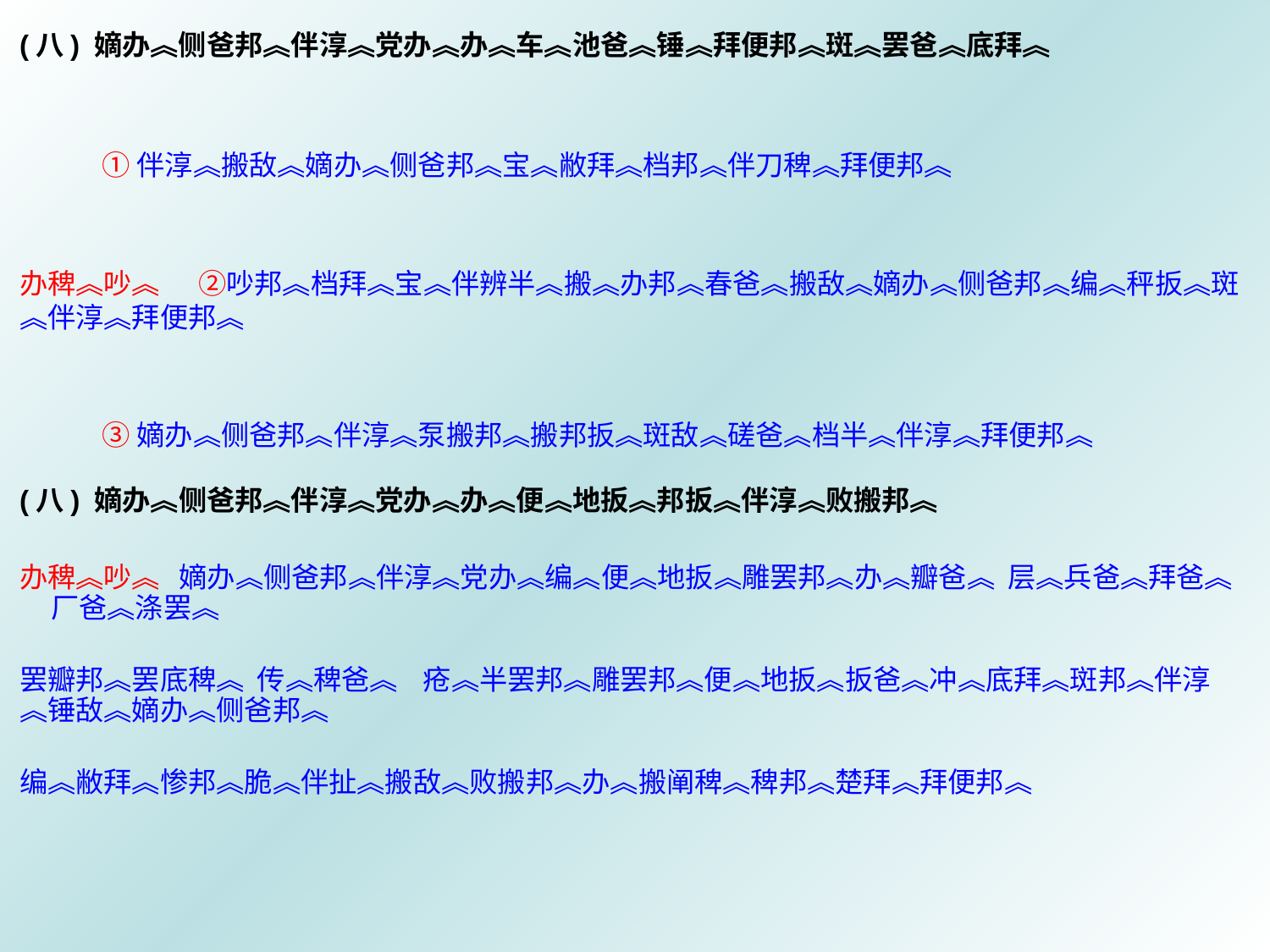

(八) 嫡办︽侧爸邦︽伴淳︽党办︽办︽车︽池爸︽锤︽拜便邦︽斑︽罢爸︽底拜︽

             ①伴淳︽搬敌︽嫡办︽侧爸邦︽宝︽敝拜︽档邦︽伴刀稗︽拜便邦︽

办稗︽吵︽      ②吵邦︽档拜︽宝︽伴辨半︽搬︽办邦︽春爸︽搬敌︽嫡办︽侧爸邦︽编︽秤扳︽斑︽伴淳︽拜便邦︽

             ③嫡办︽侧爸邦︽伴淳︽泵搬邦︽搬邦扳︽斑敌︽磋爸︽档半︽伴淳︽拜便邦︽

(八) 嫡办︽侧爸邦︽伴淳︽党办︽办︽便︽地扳︽邦扳︽伴淳︽败搬邦︽

办稗︽吵︽   嫡办︽侧爸邦︽伴淳︽党办︽编︽便︽地扳︽雕罢邦︽办︽瓣爸︽  层︽兵爸︽拜爸︽      厂爸︽涤罢︽

罢瓣邦︽罢底稗︽  传︽稗爸︽    疮︽半罢邦︽雕罢邦︽便︽地扳︽扳爸︽冲︽底拜︽斑邦︽伴淳︽锤敌︽嫡办︽侧爸邦︽

编︽敝拜︽惨邦︽脆︽伴扯︽搬敌︽败搬邦︽办︽搬阐稗︽稗邦︽楚拜︽拜便邦︽